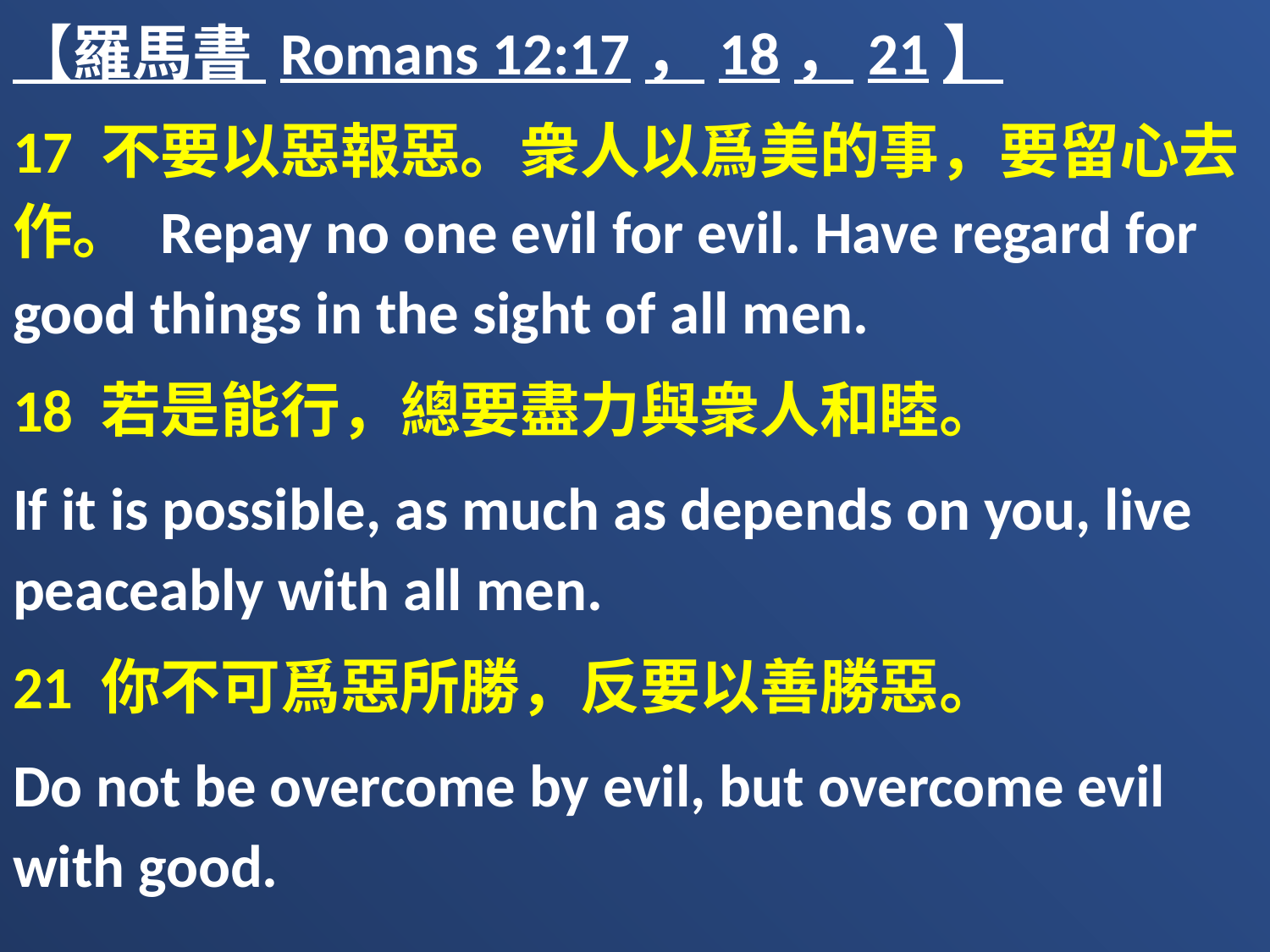

【羅馬書 Romans 12:17，18，21】
17 不要以惡報惡。衆人以爲美的事，要留心去作。 Repay no one evil for evil. Have regard for good things in the sight of all men.
18 若是能行，總要盡力與衆人和睦。
If it is possible, as much as depends on you, live peaceably with all men.
21 你不可爲惡所勝，反要以善勝惡。
Do not be overcome by evil, but overcome evil with good.